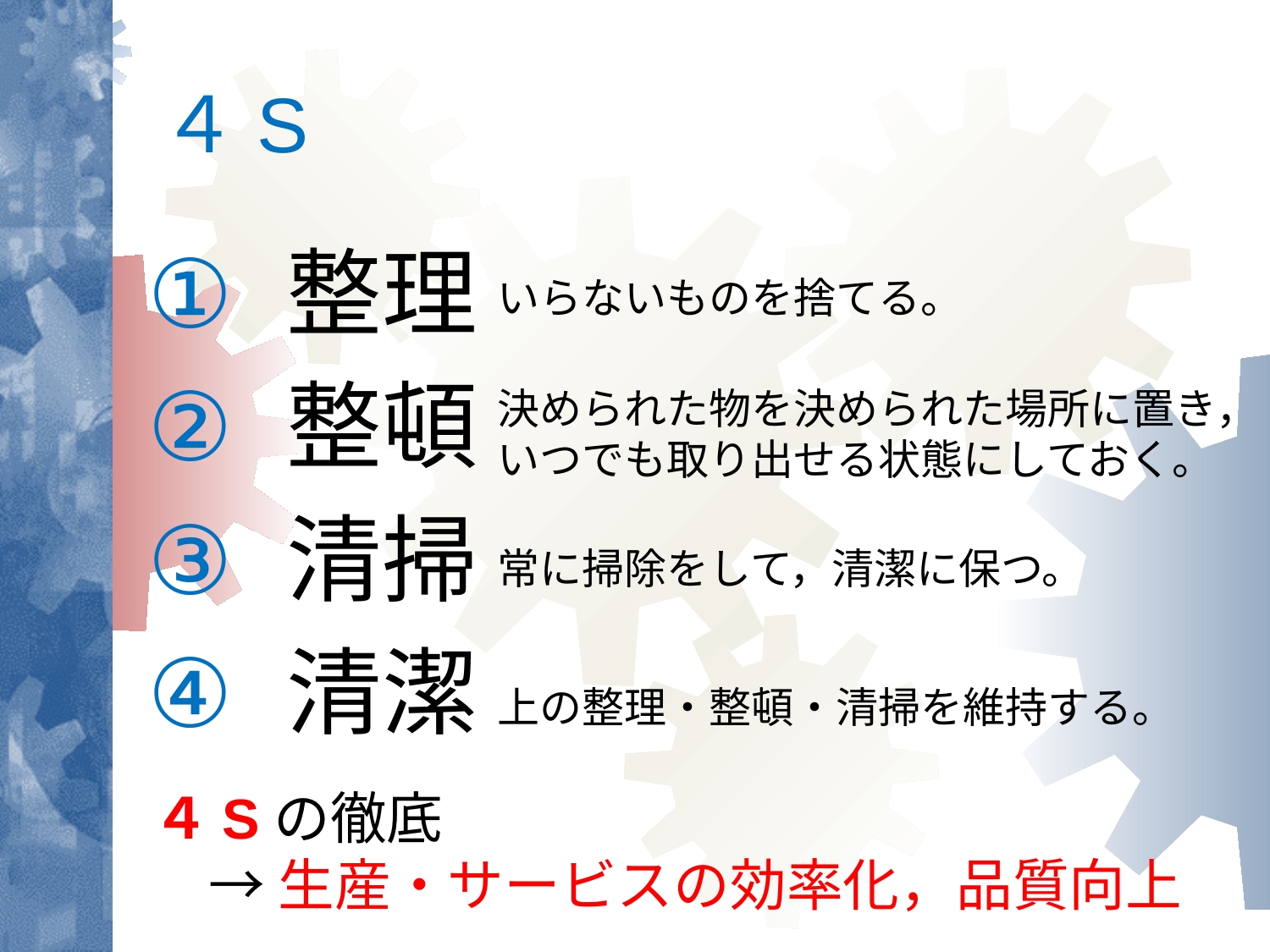

４S
 整理
 整頓
 清掃
 清潔
いらないものを捨てる。
決められた物を決められた場所に置き，いつでも取り出せる状態にしておく。
常に掃除をして，清潔に保つ。
上の整理・整頓・清掃を維持する。
４Sの徹底
　→ 生産・サービスの効率化，品質向上